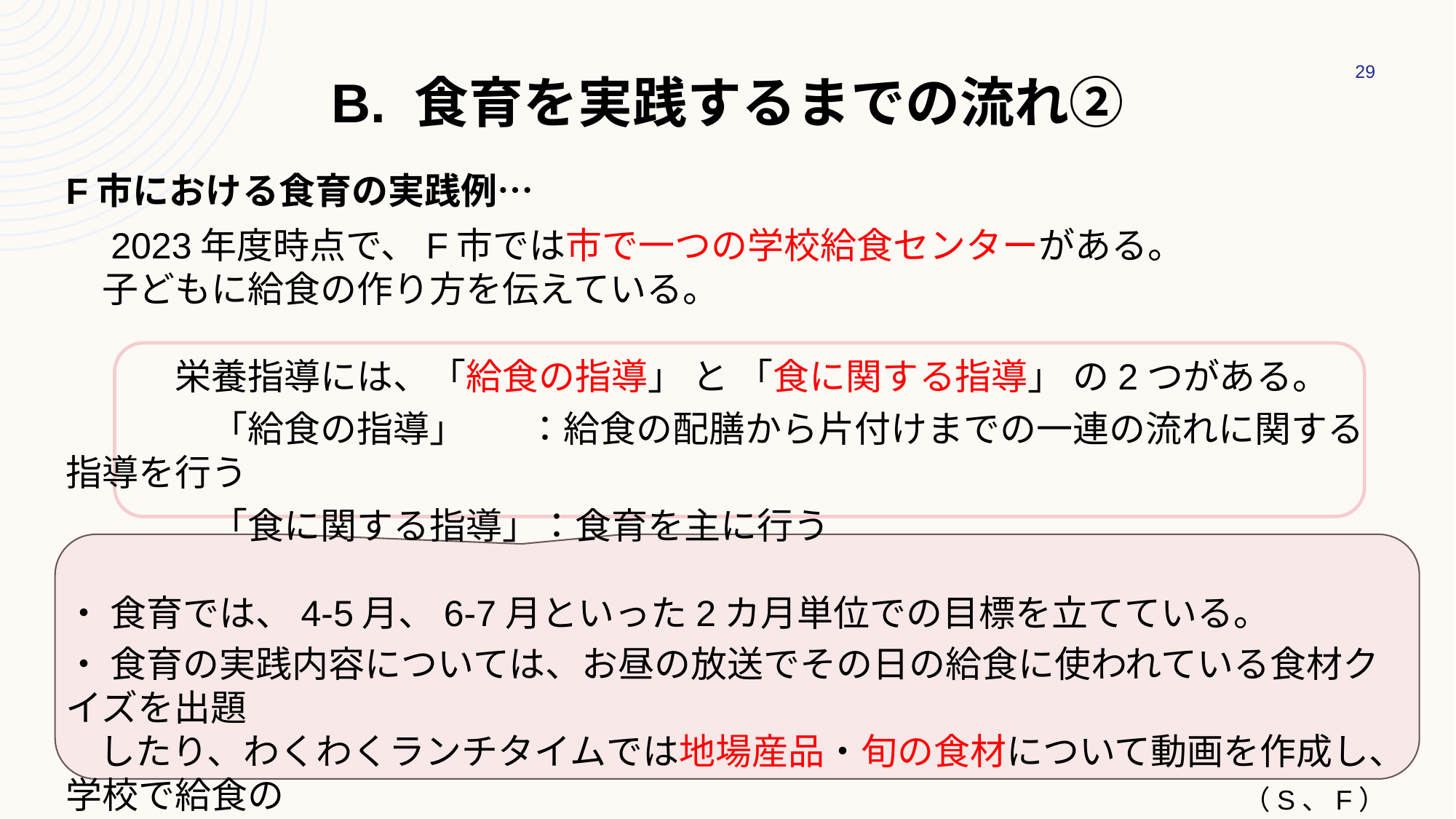

29
B. 食育を実践するまでの流れ②
F市における食育の実践例…

　2023年度時点で、F市では市で一つの学校給食センターがある。
　子どもに給食の作り方を伝えている。

　　　栄養指導には、「給食の指導」 と 「食に関する指導」 の2つがある。

　　　　「給食の指導」 　  ：給食の配膳から片付けまでの一連の流れに関する指導を行う

　　　　「食に関する指導」：食育を主に行う

・ 食育では、4-5月、6-7月といった2カ月単位での目標を立てている。

・ 食育の実践内容については、お昼の放送でその日の給食に使われている食材クイズを出題
   したり、わくわくランチタイムでは地場産品・旬の食材について動画を作成し、学校で給食の
   時間に流したりしている。

・ 行事を踏まえた献立作りにも力を入れている。

（S、F）